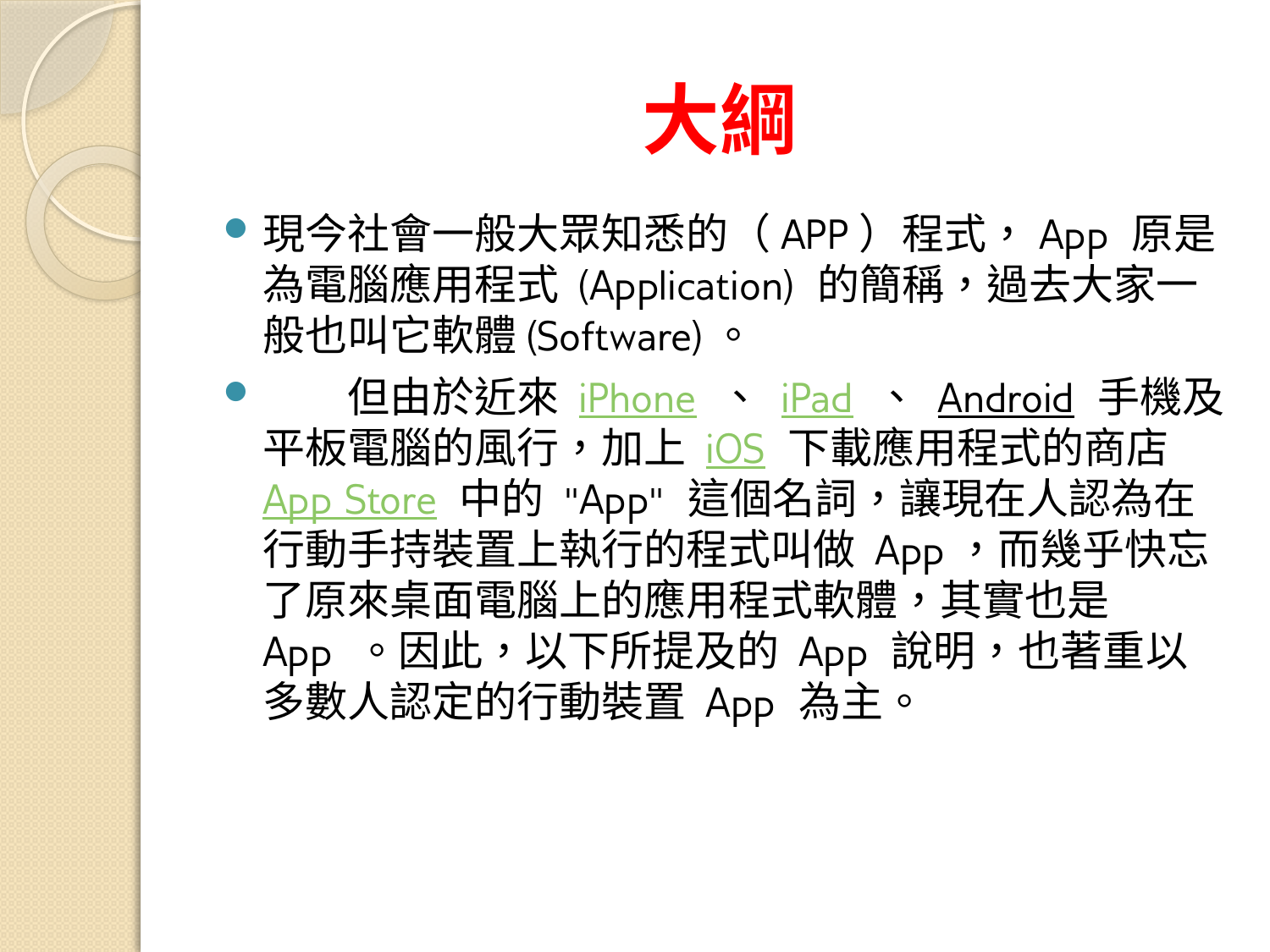

# 大綱
現今社會一般大眾知悉的（APP）程式，App 原是為電腦應用程式 (Application) 的簡稱，過去大家一般也叫它軟體(Software)。
　　但由於近來 iPhone 、 iPad 、 Android 手機及平板電腦的風行，加上 iOS 下載應用程式的商店App Store 中的 "App" 這個名詞，讓現在人認為在行動手持裝置上執行的程式叫做 App，而幾乎快忘了原來桌面電腦上的應用程式軟體，其實也是App 。因此，以下所提及的 App 說明，也著重以多數人認定的行動裝置 App 為主。